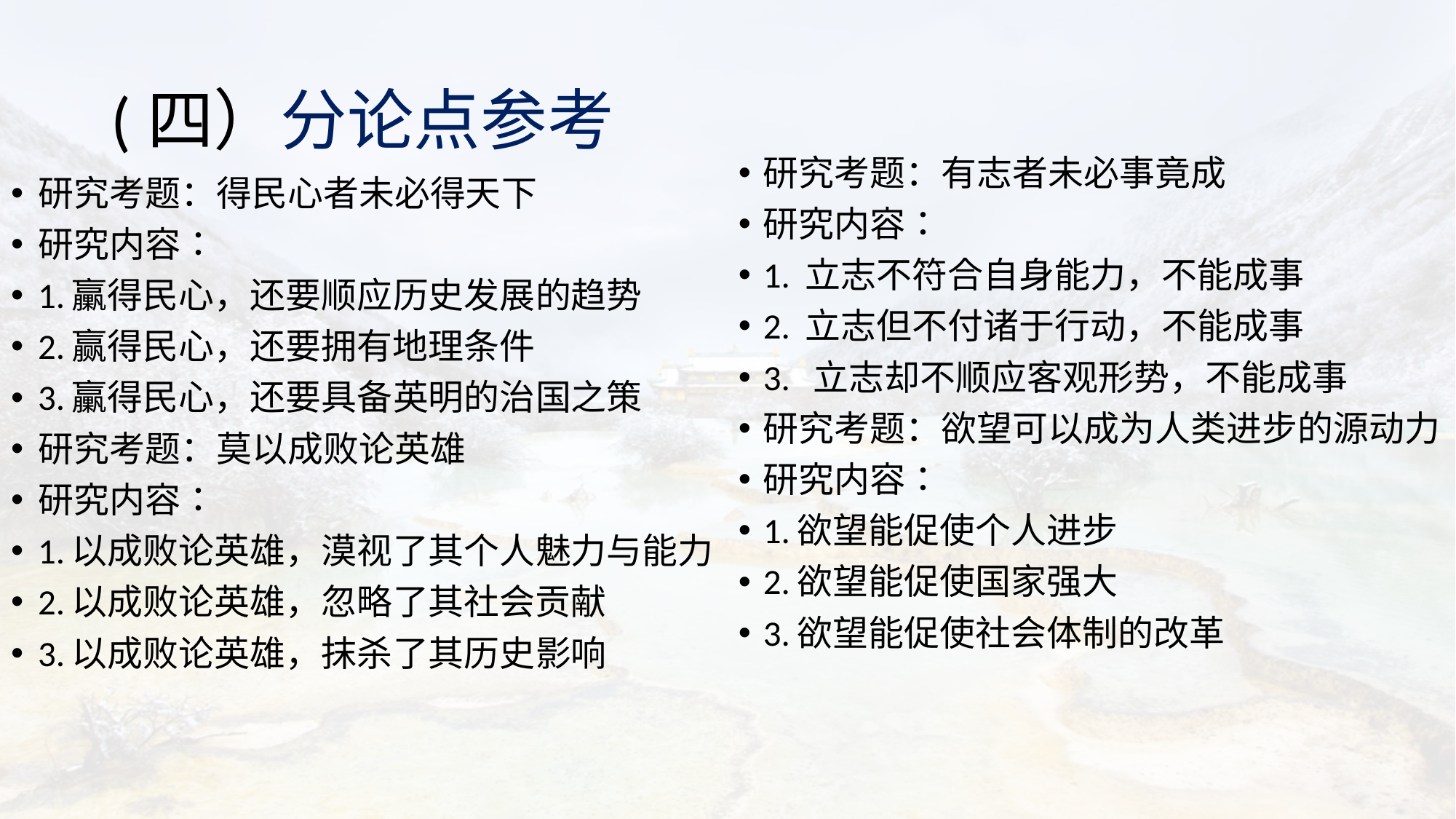

# (四）分论点参考
研究考题：有志者未必事竟成
研究内容：
1. 立志不符合自身能力，不能成事
2. 立志但不付诸于行动，不能成事
3.  立志却不顺应客观形势，不能成事
研究考题：欲望可以成为人类进步的源动力
研究内容：
1.欲望能促使个人进步
2.欲望能促使国家强大
3.欲望能促使社会体制的改革

研究考题：得民心者未必得天下
研究内容：
1.臝得民心，还要顺应历史发展的趋势
2.赢得民心，还要拥有地理条件
3.臝得民心，还要具备英明的治国之策
研究考题：莫以成败论英雄
研究内容：
1.以成败论英雄，漠视了其个人魅力与能力
2.以成败论英雄，忽略了其社会贡献
3.以成败论英雄，抹杀了其历史影响